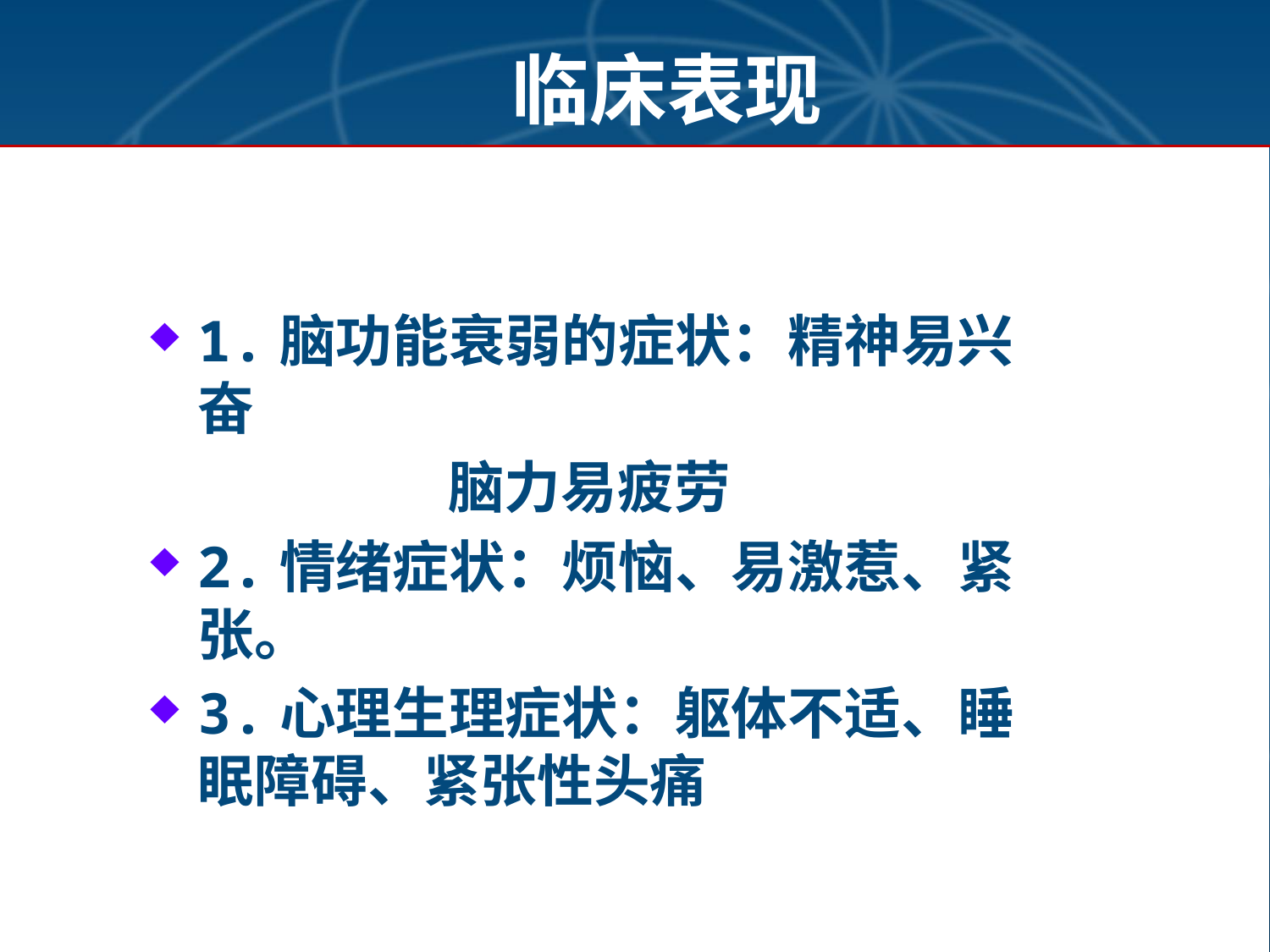

#
临床表现
1.脑功能衰弱的症状：精神易兴奋
                      脑力易疲劳
2.情绪症状：烦恼、易激惹、紧张。
3.心理生理症状：躯体不适、睡眠障碍、紧张性头痛